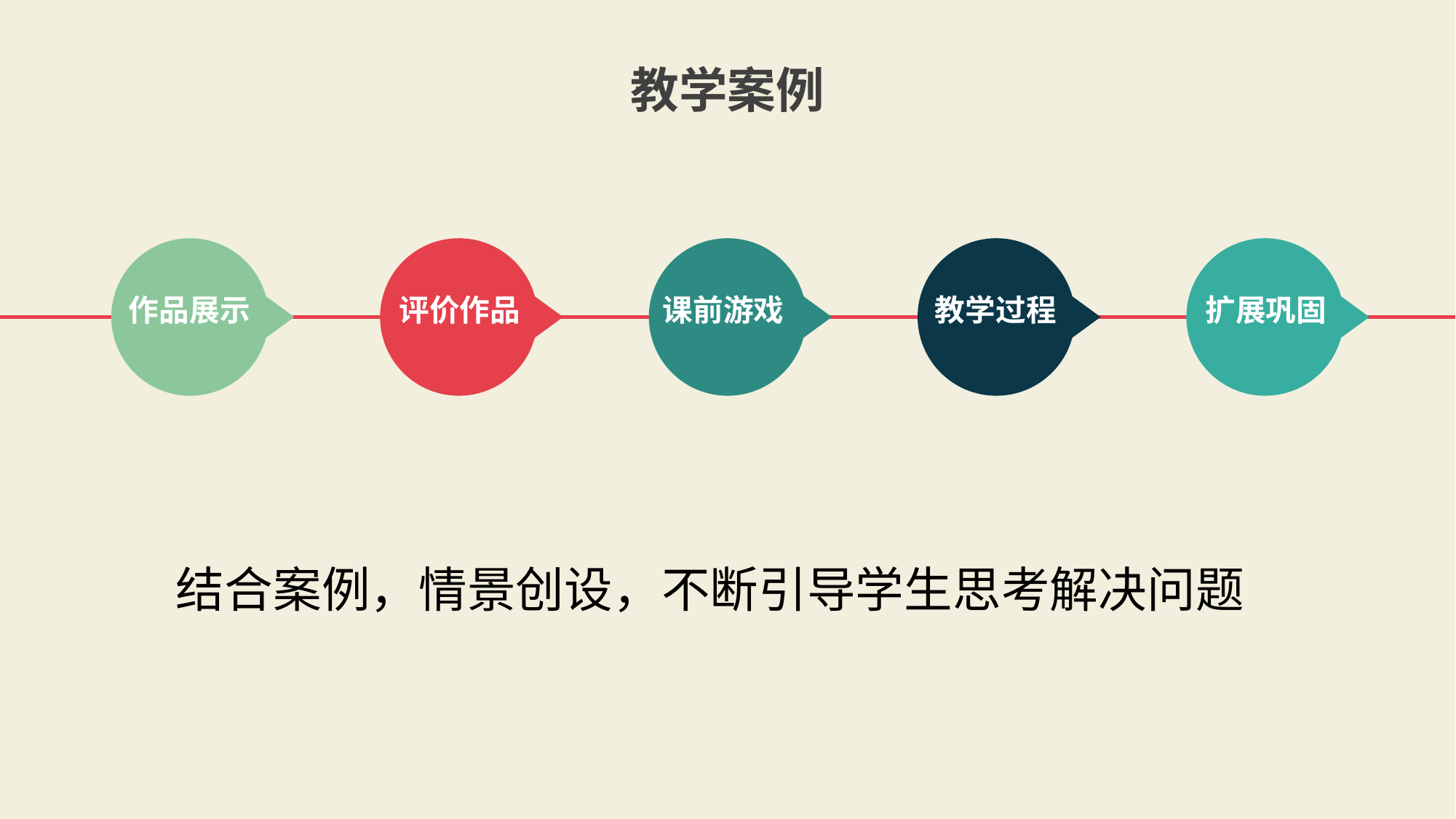

教学案例

作品展示

评价作品

课前游戏

教学过程

扩展巩固

结合案例，情景创设，不断引导学生思考解决问题